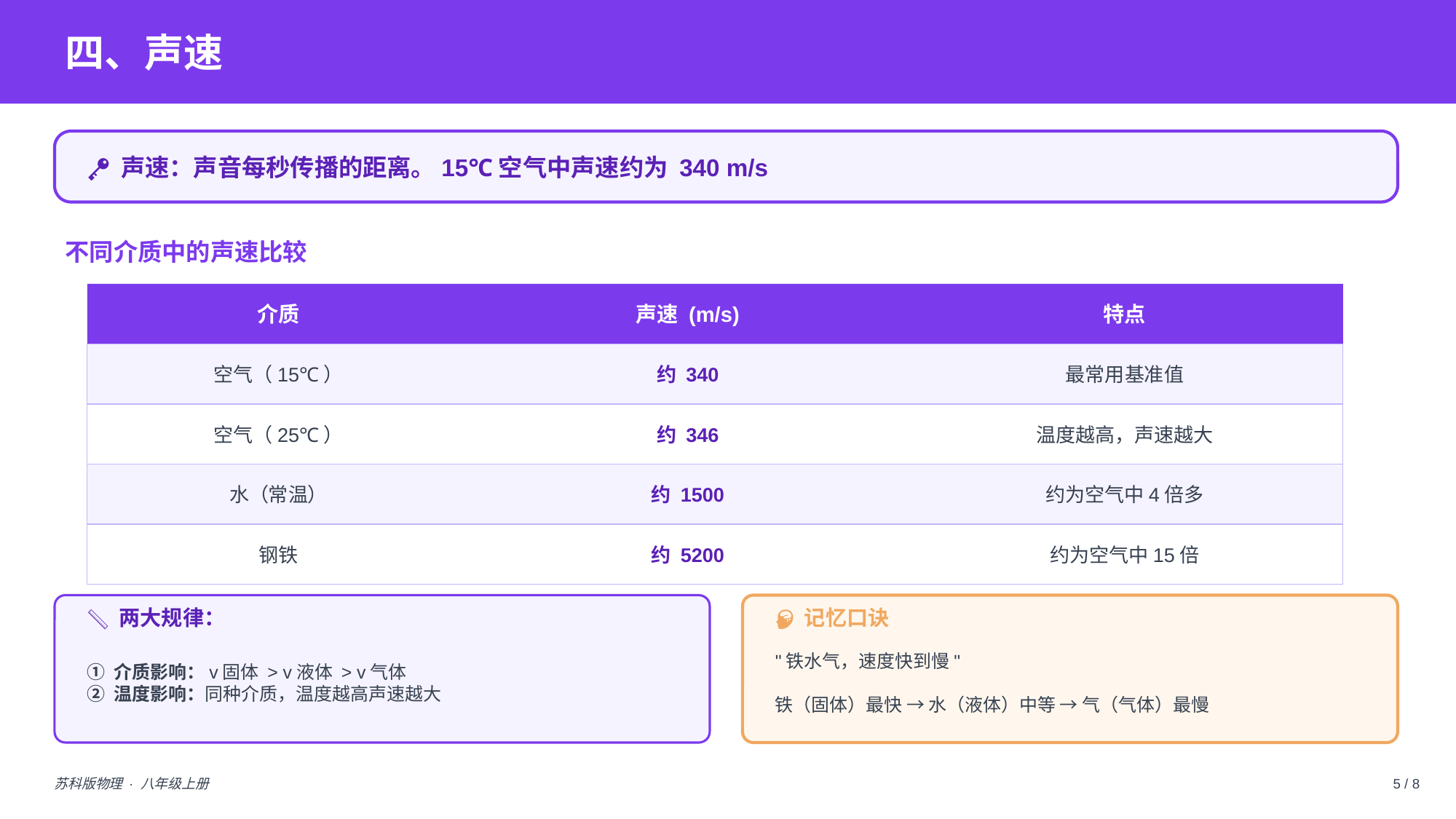

四、声速

🔑 声速：声音每秒传播的距离。15℃空气中声速约为 340 m/s
不同介质中的声速比较

介质
声速 (m/s)
特点

空气（15℃）
约 340
最常用基准值

空气（25℃）
约 346
温度越高，声速越大

水（常温）
约 1500
约为空气中4倍多

钢铁
约 5200
约为空气中15倍

📏 两大规律：
🧠 记忆口诀
① 介质影响：v固体 > v液体 > v气体
② 温度影响：同种介质，温度越高声速越大
"铁水气，速度快到慢"

铁（固体）最快 → 水（液体）中等 → 气（气体）最慢
苏科版物理 · 八年级上册
5 / 8